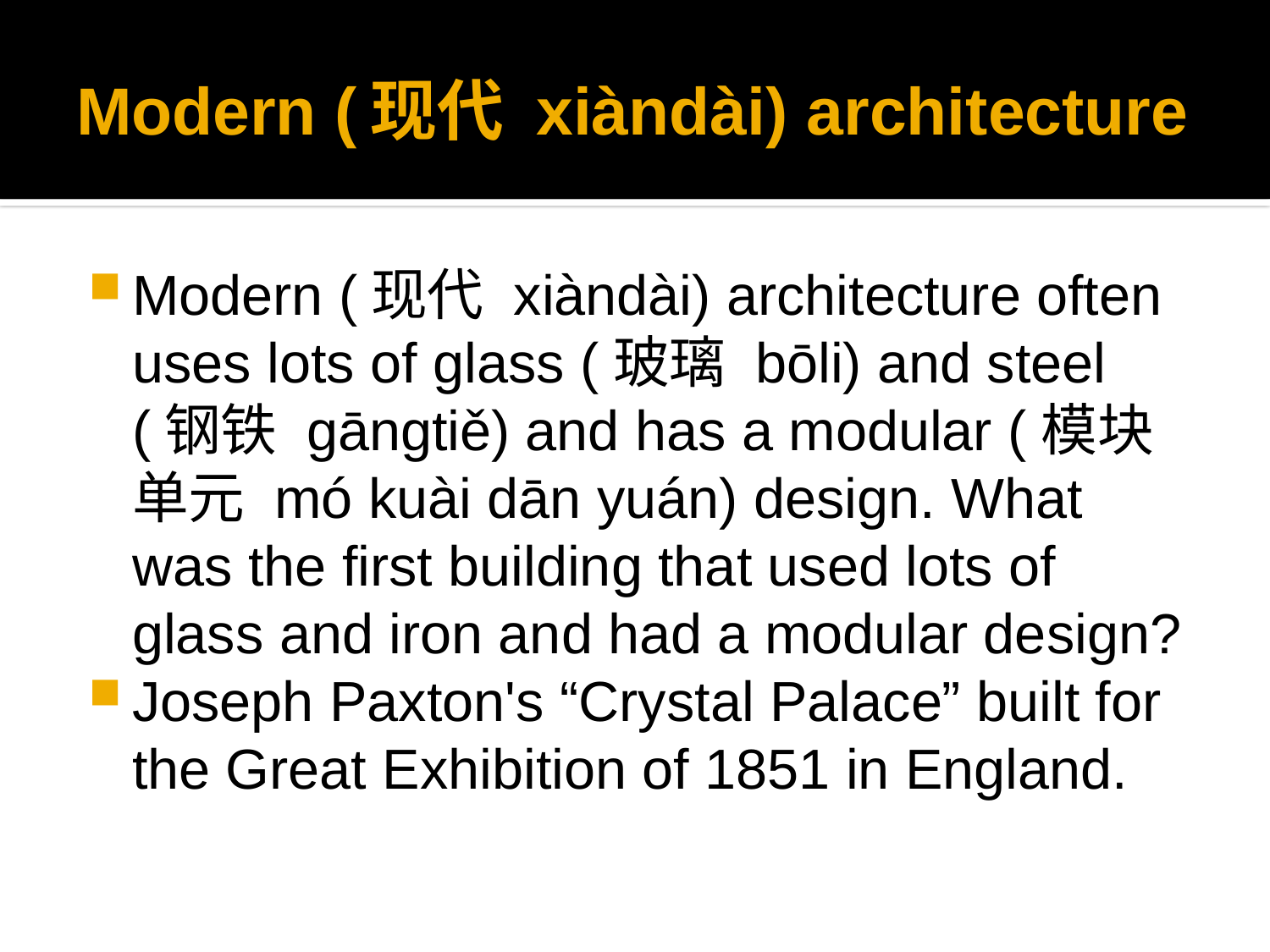

# Modern (现代 xiàndài) architecture
Modern (现代 xiàndài) architecture often uses lots of glass (玻璃 bōli) and steel (钢铁 gāngtiě) and has a modular (模块单元 mó kuài dān yuán) design. What was the first building that used lots of glass and iron and had a modular design?
Joseph Paxton's “Crystal Palace” built for the Great Exhibition of 1851 in England.